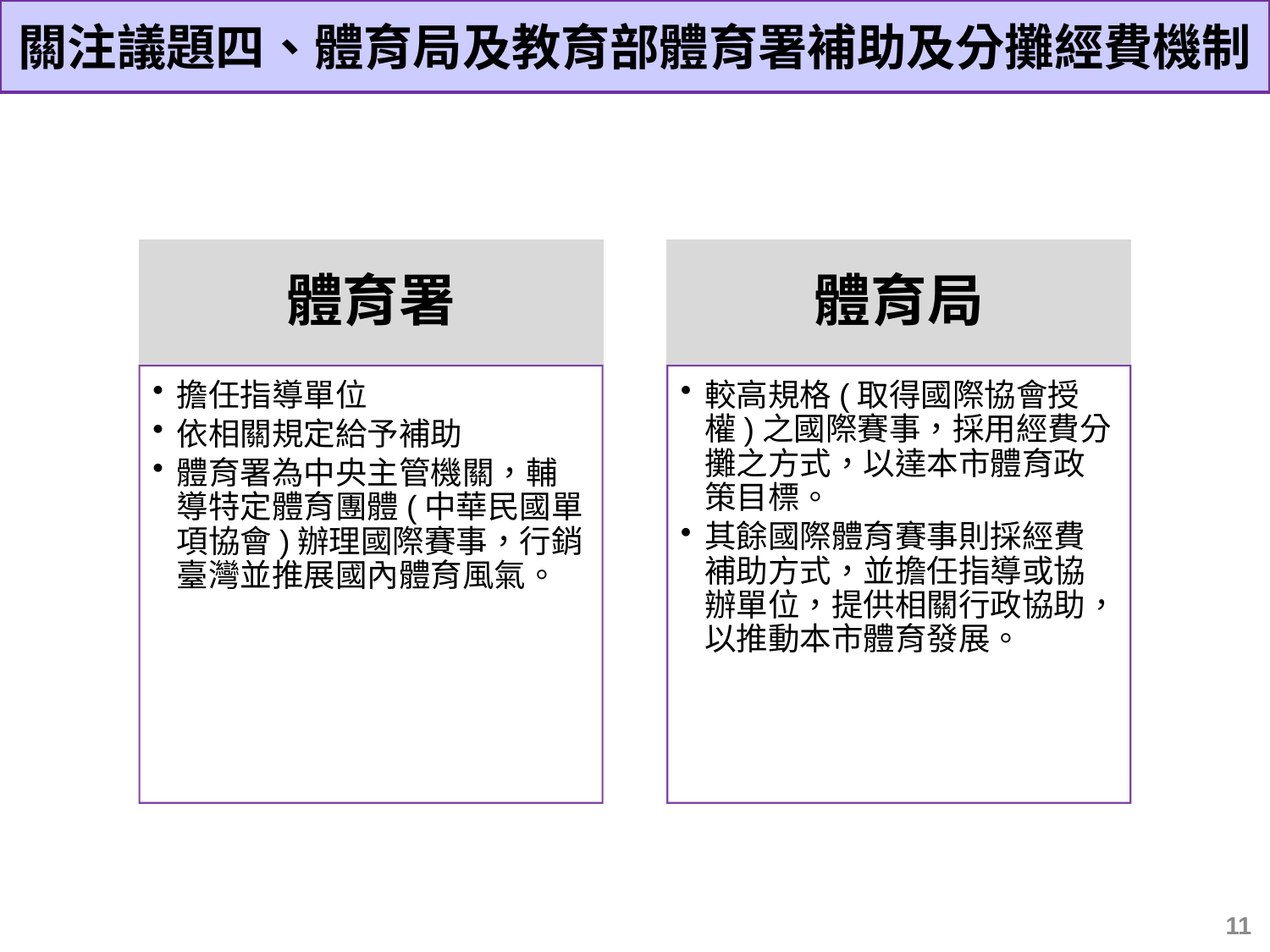

關注議題四、體育局及教育部體育署補助及分攤經費機制
體育署
擔任指導單位
依相關規定給予補助
體育署為中央主管機關，輔導特定體育團體(中華民國單項協會)辦理國際賽事，行銷臺灣並推展國內體育風氣。
體育局
較高規格(取得國際協會授權)之國際賽事，採用經費分攤之方式，以達本市體育政策目標。
其餘國際體育賽事則採經費補助方式，並擔任指導或協辦單位，提供相關行政協助，以推動本市體育發展。
11